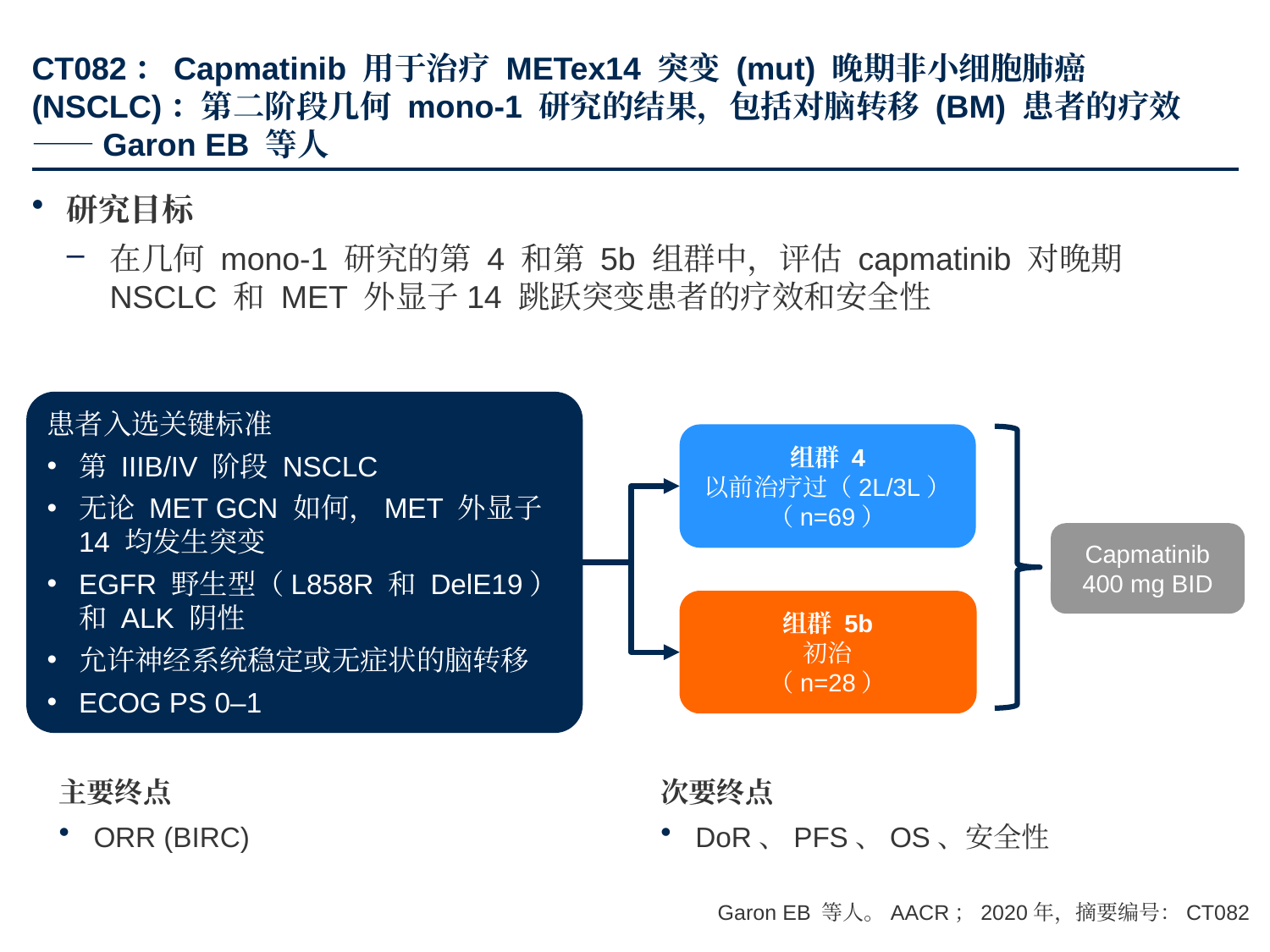

# CT082：Capmatinib 用于治疗 METex14 突变 (mut) 晚期非小细胞肺癌(NSCLC)：第二阶段几何 mono-1 研究的结果，包括对脑转移 (BM) 患者的疗效——Garon EB 等人
研究目标
在几何 mono-1 研究的第 4 和第 5b 组群中，评估 capmatinib 对晚期 NSCLC 和 MET 外显子14 跳跃突变患者的疗效和安全性
患者入选关键标准
第 IIIB/IV 阶段 NSCLC
无论 MET GCN 如何，MET 外显子 14 均发生突变
EGFR 野生型（L858R 和 DelE19）和 ALK 阴性
允许神经系统稳定或无症状的脑转移
ECOG PS 0–1
组群 4
以前治疗过（2L/3L）（n=69）

Capmatinib
400 mg BID
组群 5b
初治
（n=28）
主要终点
ORR (BIRC)
次要终点
DoR、PFS、OS、安全性
Garon EB 等人。AACR；2020年，摘要编号：CT082